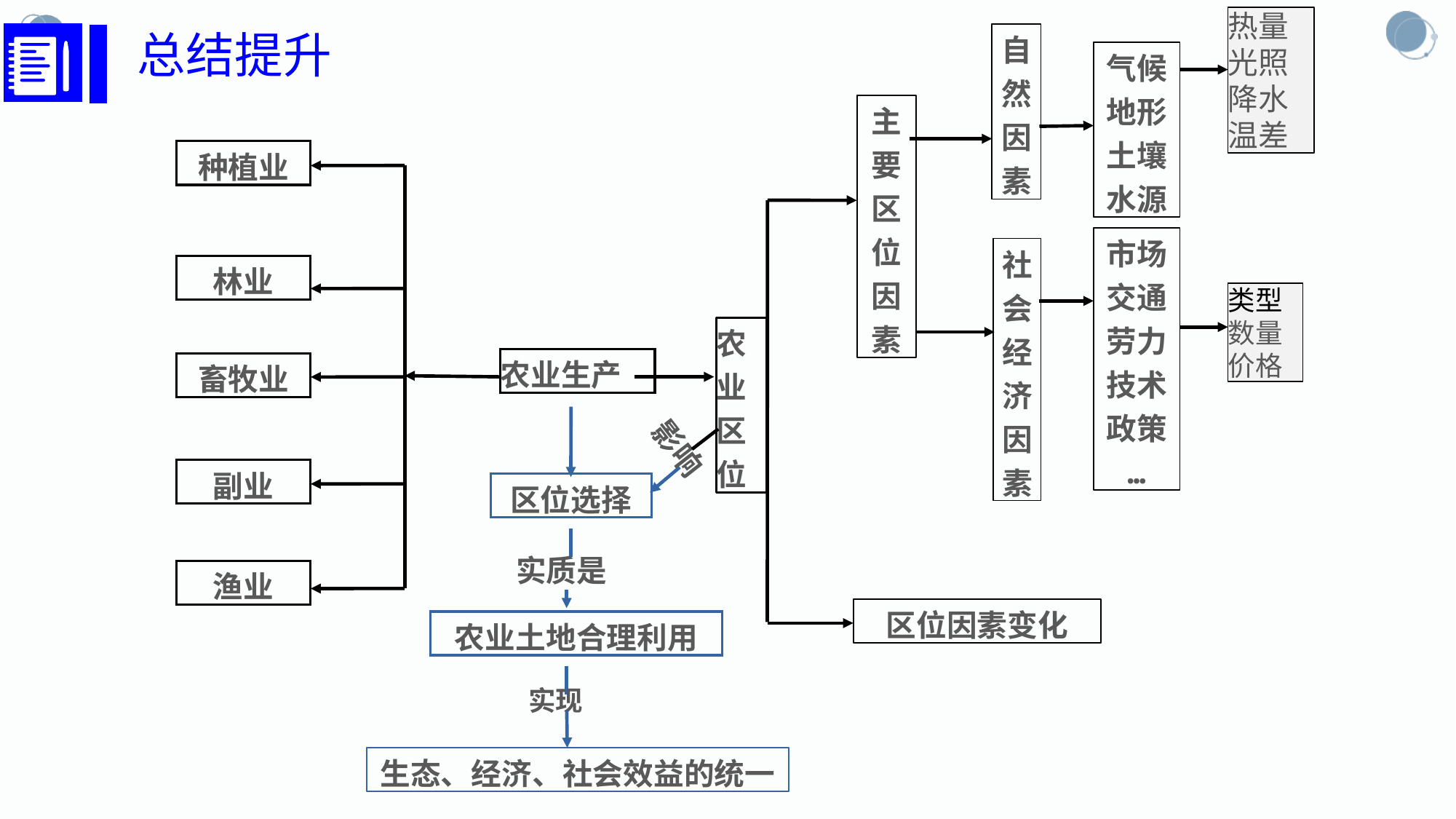

热量光照降水温差
自然因素
气候地形土壤水源
主要区位因素

市场交通劳力技术
政策
…
社会经济因素

农业区位

区位因素变化

类型
数量价格

总结提升

种植业

林业

农业生产
畜牧业

副业

渔业

影响

区位选择

实质是

农业土地合理利用

实现

生态、经济、社会效益的统一